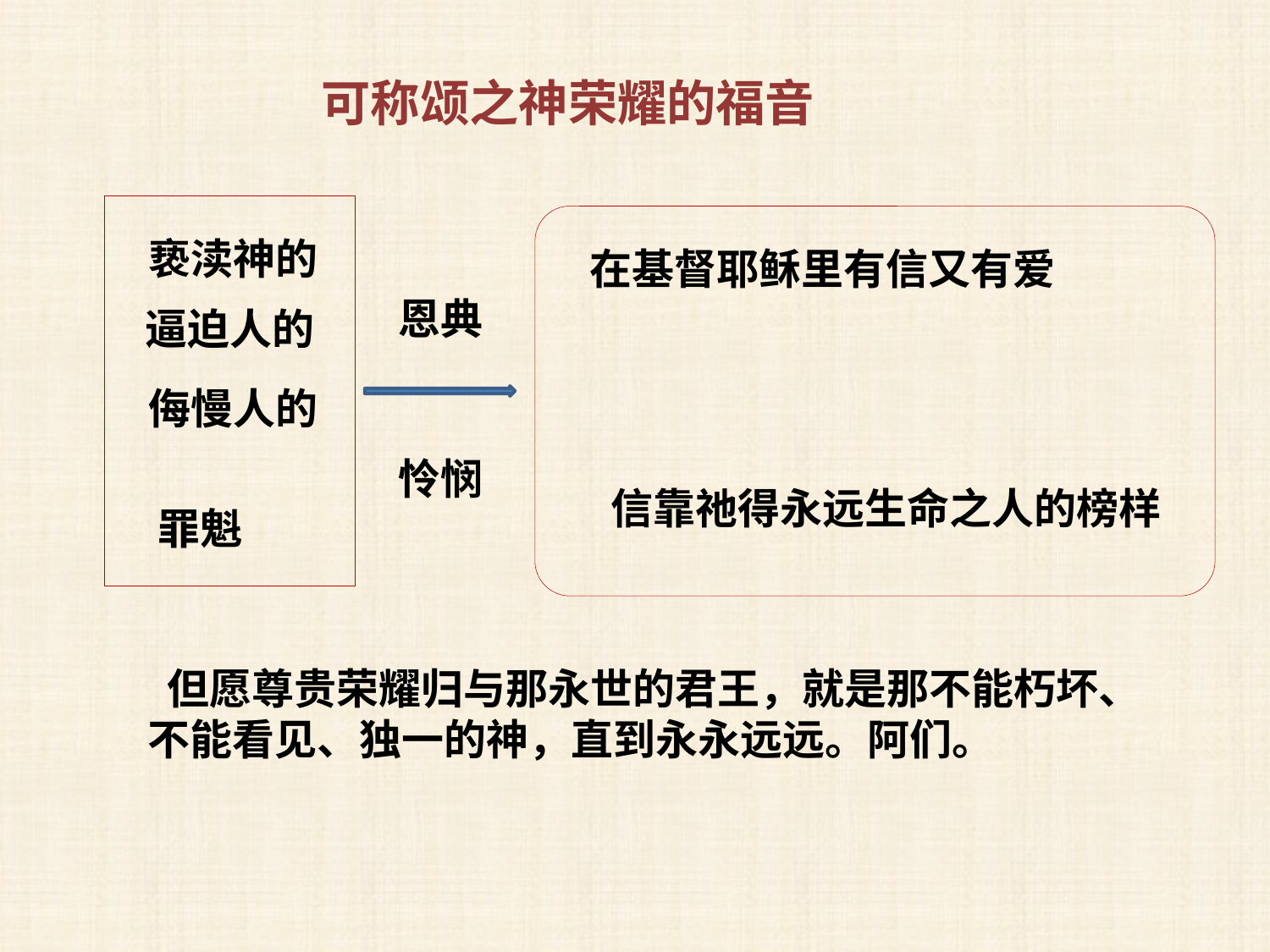

可称颂之神荣耀的福音

亵渎神的
在基督耶稣里有信又有爱
恩典
逼迫人的
侮慢人的

怜悯
信靠祂得永远生命之人的榜样
罪魁
 但愿尊贵荣耀归与那永世的君王，就是那不能朽坏、不能看见、独一的神，直到永永远远。阿们。